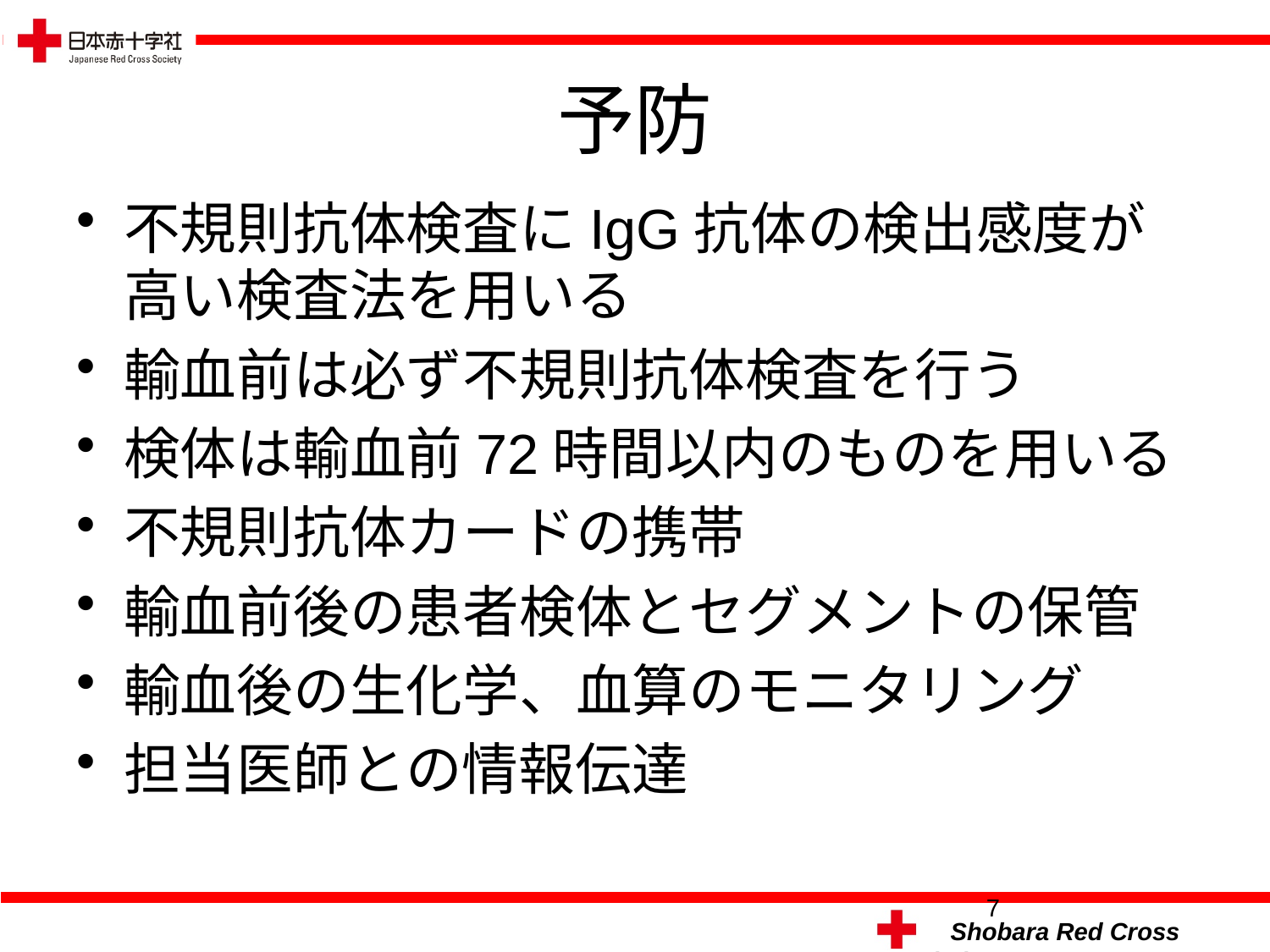

# 予防
不規則抗体検査にIgG抗体の検出感度が高い検査法を用いる
輸血前は必ず不規則抗体検査を行う
検体は輸血前72時間以内のものを用いる
不規則抗体カードの携帯
輸血前後の患者検体とセグメントの保管
輸血後の生化学、血算のモニタリング
担当医師との情報伝達

7